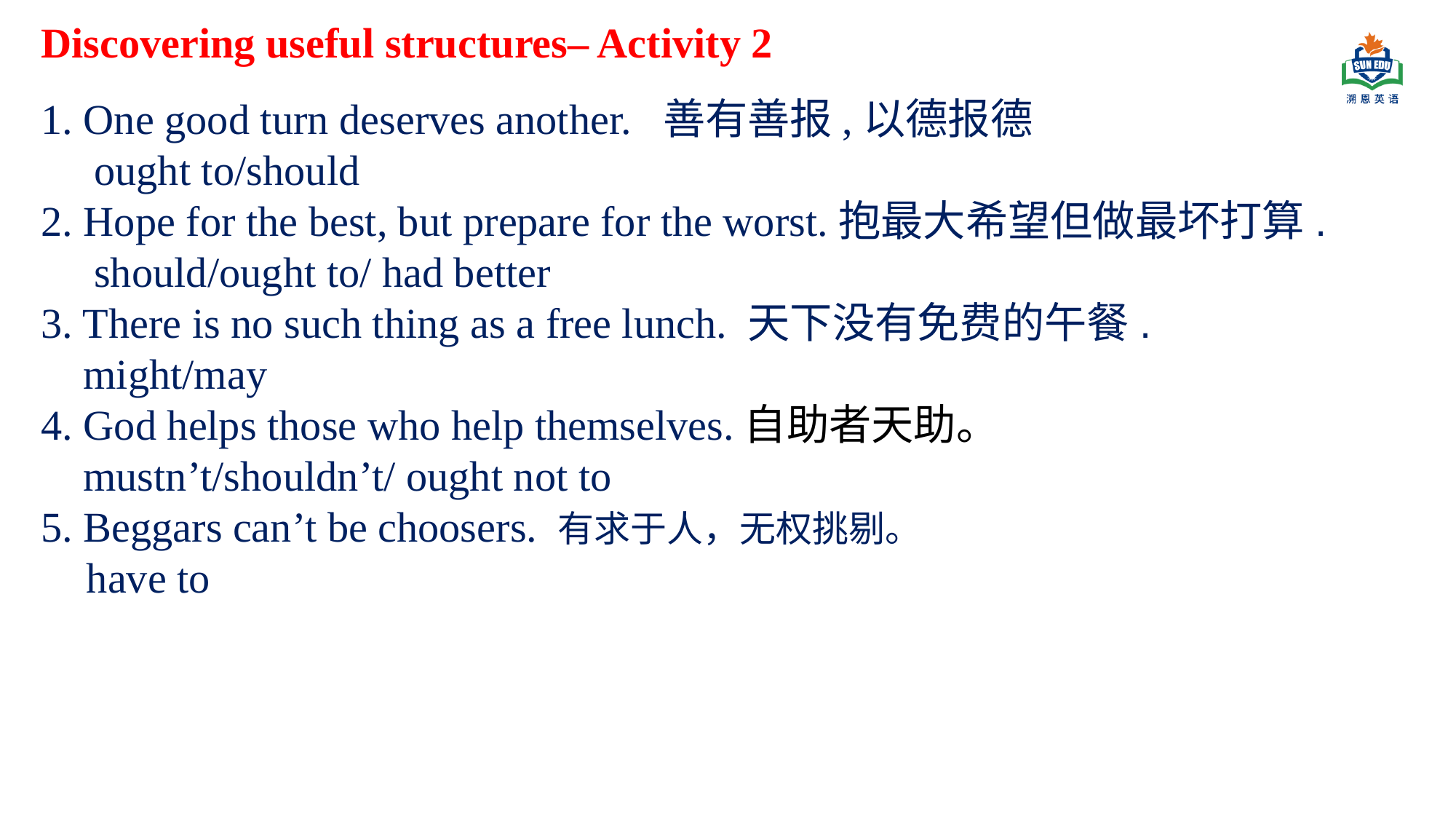

Discovering useful structures– Activity 2
1. One good turn deserves another.  善有善报,以德报德
     ought to/should
2. Hope for the best, but prepare for the worst.抱最大希望但做最坏打算.
     should/ought to/ had better
3. There is no such thing as a free lunch. 天下没有免费的午餐.
    might/may
4. God helps those who help themselves.自助者天助。
    mustn’t/shouldn’t/ ought not to
5. Beggars can’t be choosers. 有求于人，无权挑剔。
     have to